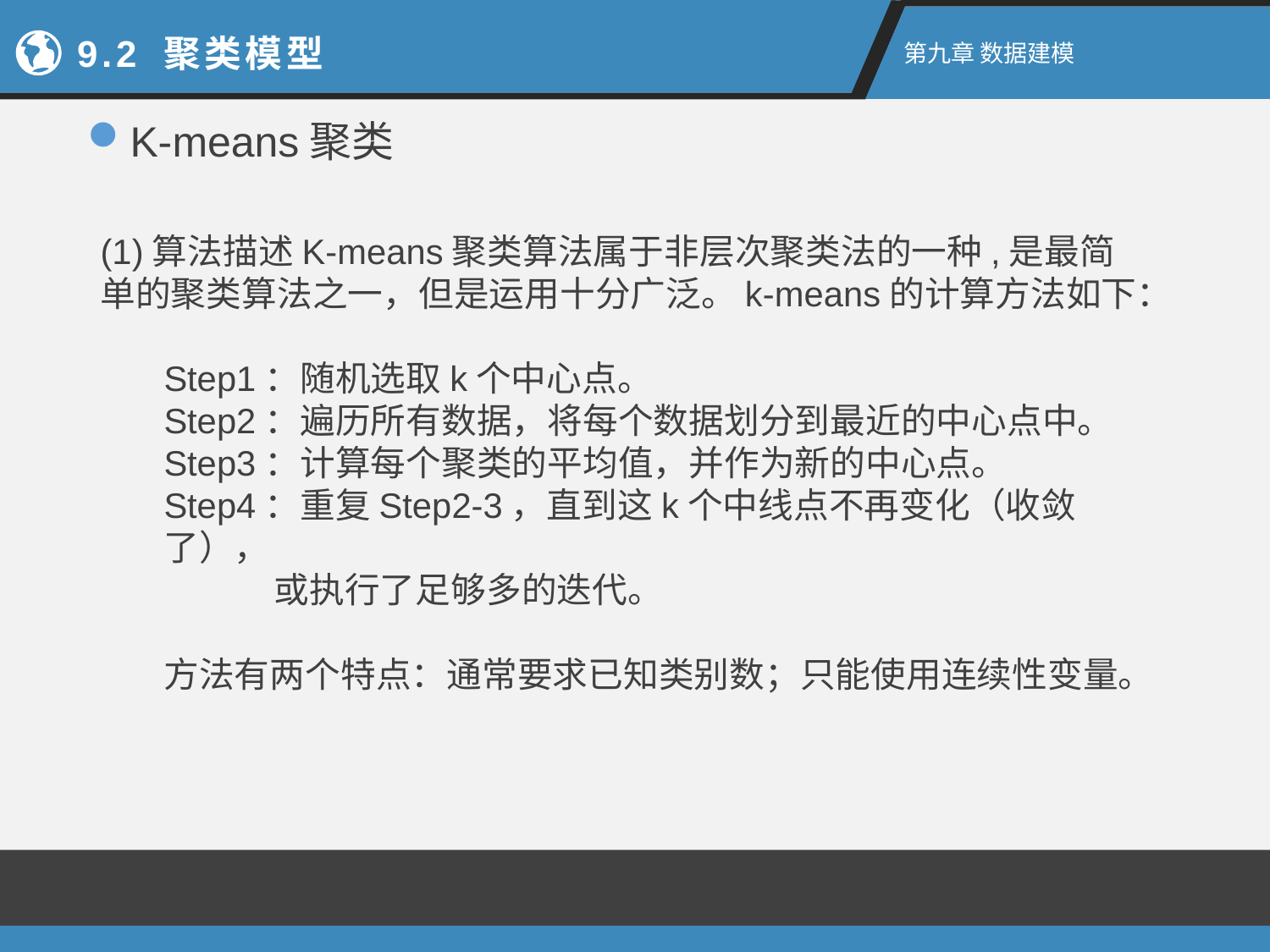

9.2 聚类模型

第九章 数据建模
K-means聚类
(1)算法描述K-means聚类算法属于非层次聚类法的一种,是最简单的聚类算法之一，但是运用十分广泛。k-means的计算方法如下：

Step1：随机选取k个中心点。
Step2：遍历所有数据，将每个数据划分到最近的中心点中。
Step3：计算每个聚类的平均值，并作为新的中心点。
Step4：重复Step2-3，直到这k个中线点不再变化（收敛了），
             或执行了足够多的迭代。

方法有两个特点：通常要求已知类别数；只能使用连续性变量。